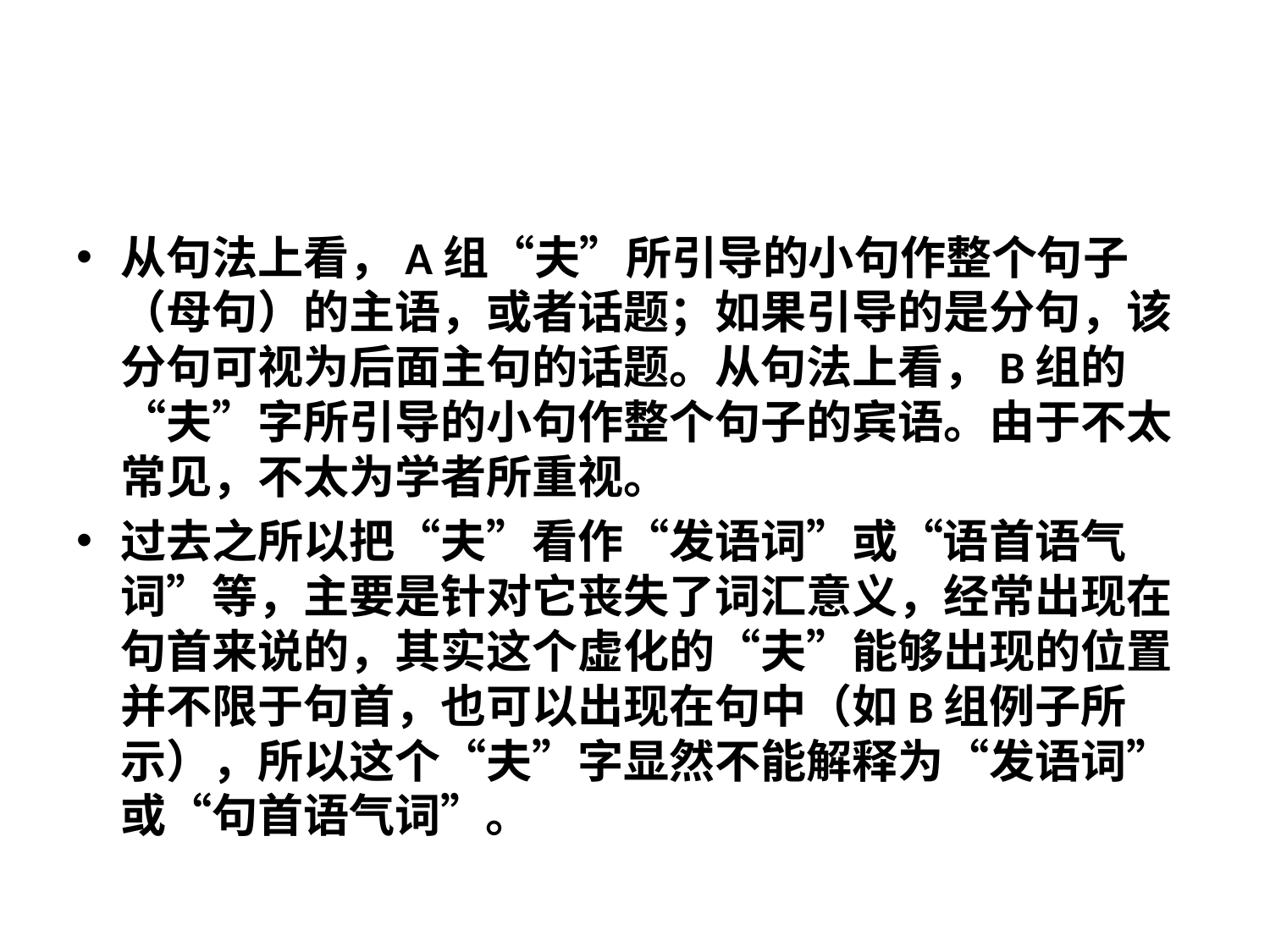

#
从句法上看，A组“夫”所引导的小句作整个句子（母句）的主语，或者话题；如果引导的是分句，该分句可视为后面主句的话题。从句法上看，B组的“夫”字所引导的小句作整个句子的宾语。由于不太常见，不太为学者所重视。
过去之所以把“夫”看作“发语词”或“语首语气词”等，主要是针对它丧失了词汇意义，经常出现在句首来说的，其实这个虚化的“夫”能够出现的位置并不限于句首，也可以出现在句中（如B组例子所示），所以这个“夫”字显然不能解释为“发语词”或“句首语气词”。